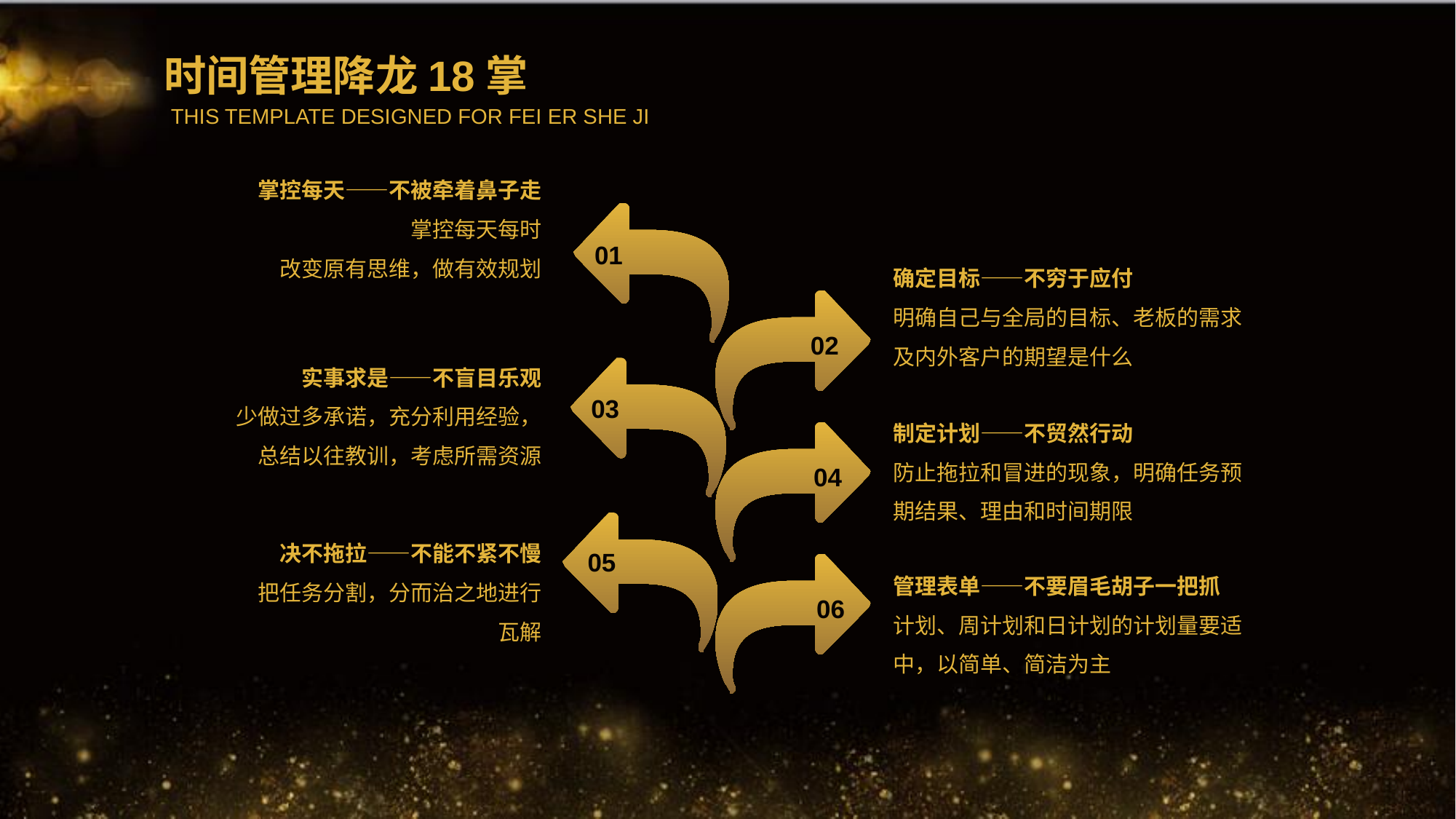

时间管理降龙18掌
THIS TEMPLATE DESIGNED FOR FEI ER SHE JI
掌控每天——不被牵着鼻子走
掌控每天每时
改变原有思维，做有效规划

01
确定目标——不穷于应付
明确自己与全局的目标、老板的需求及内外客户的期望是什么

02
实事求是——不盲目乐观
少做过多承诺，充分利用经验，总结以往教训，考虑所需资源

03
制定计划——不贸然行动
防止拖拉和冒进的现象，明确任务预期结果、理由和时间期限

04

决不拖拉——不能不紧不慢
把任务分割，分而治之地进行瓦解
05

管理表单——不要眉毛胡子一把抓
计划、周计划和日计划的计划量要适中，以简单、简洁为主
06